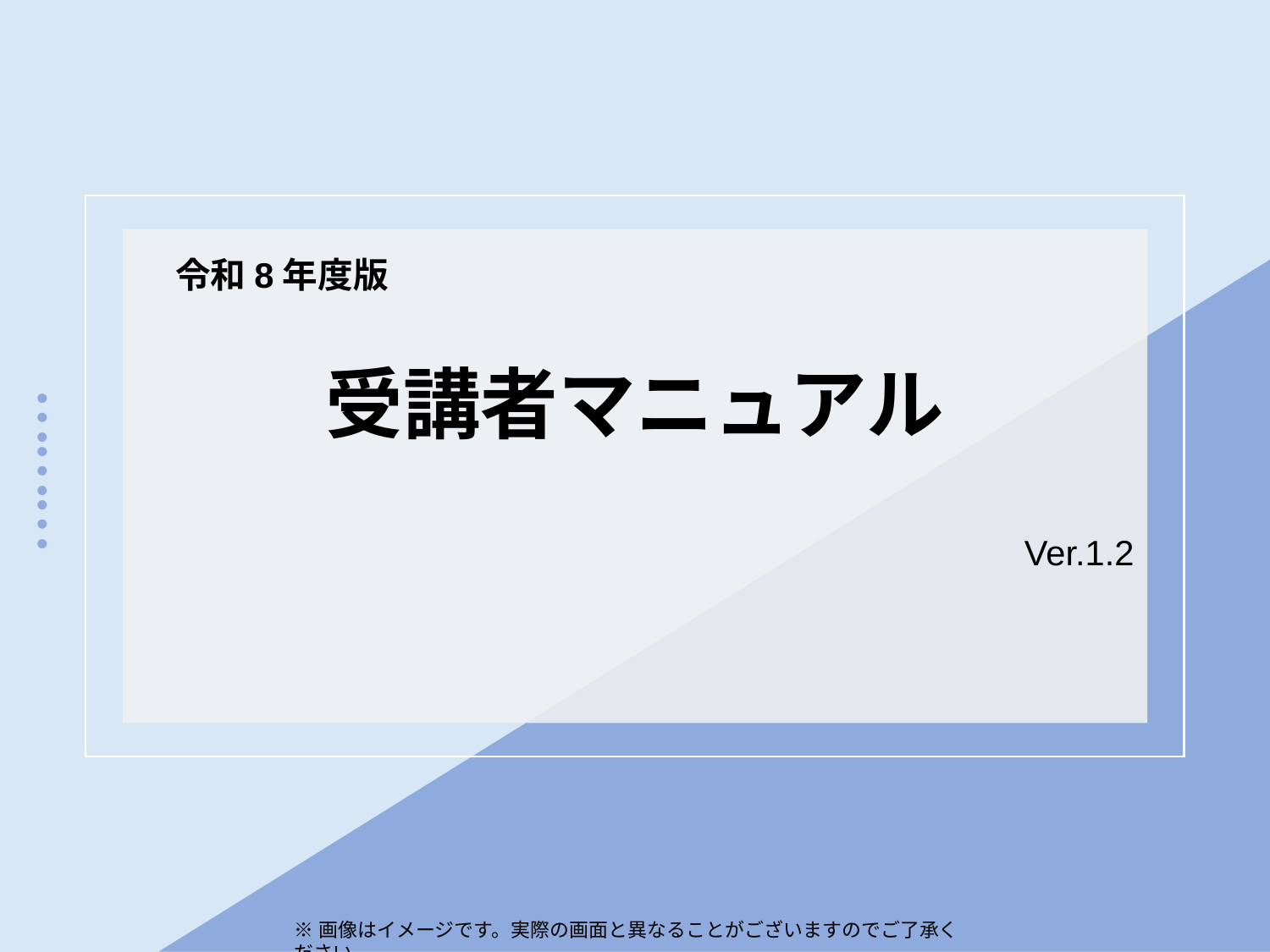

令和8年度版
# 受講者マニュアル
………

Ver.1.2
※画像はイメージです。実際の画面と異なることがございますのでご了承ください。